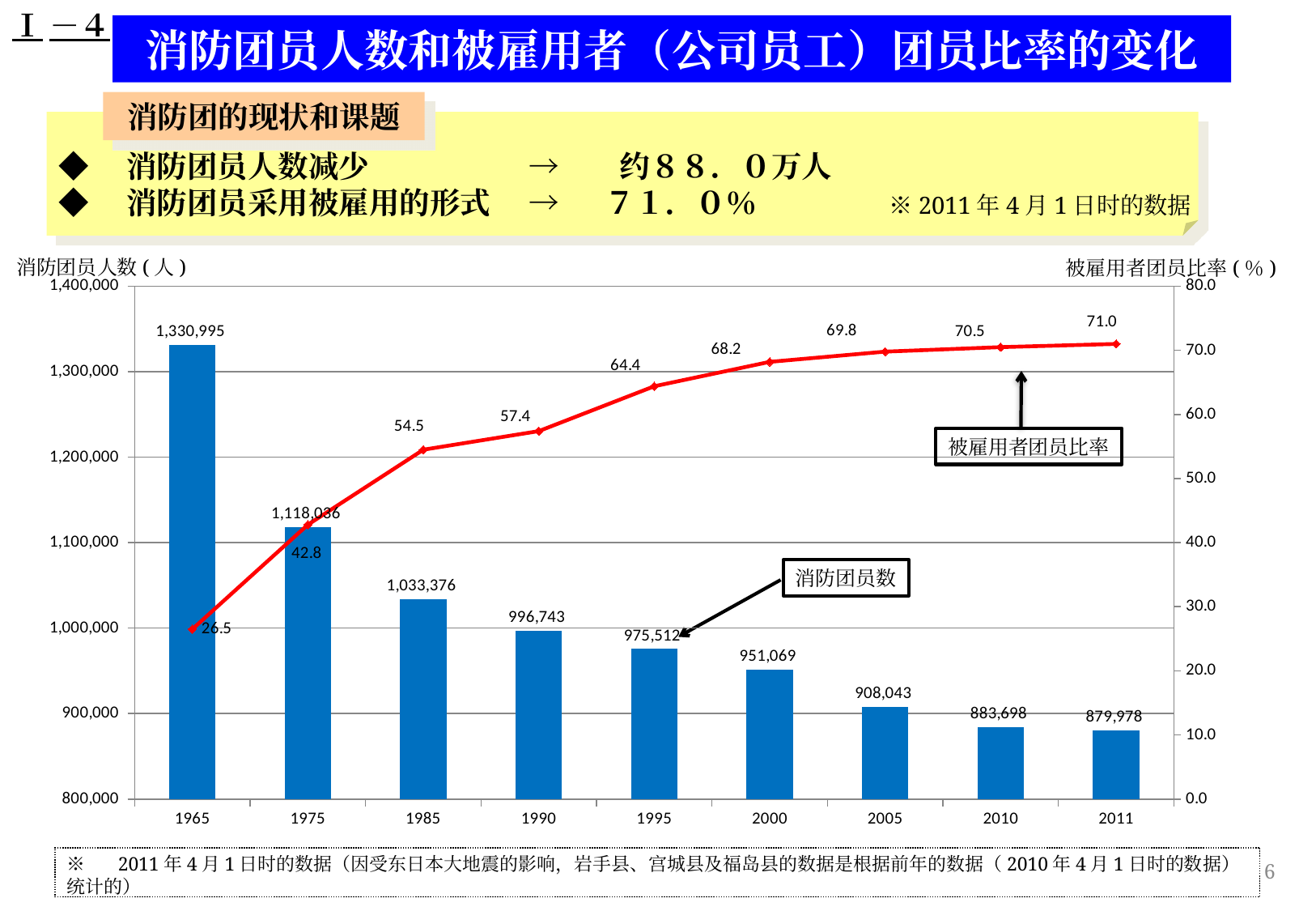

Ⅰ－４
消防团员人数和被雇用者（公司员工）团员比率的变化
消防团的现状和课题

◆　消防团员人数减少　　　 　　→　　约８８．０万人
◆　消防团员采用被雇用的形式　 →　  ７１．０％ 　　　　　※2011年4月1日时的数据

消防团员人数(人)
被雇用者团员比率(％)

### Chart

| Category | 消防団員数（人） | 被雇用者団員比率（％） |
|---|---|---|
| 1965 | 1330995.0 | 26.5 |
| 1975 | 1118036.0 | 42.8 |
| 1985 | 1033376.0 | 54.5 |
| 1990 | 996743.0 | 57.4 |
| 1995 | 975512.0 | 64.4 |
| 2000 | 951069.0 | 68.2 |
| 2005 | 908043.0 | 69.8 |
| 2010 | 883698.0 | 70.5 |
| 2011 | 879978.0 | 71.0 |
被雇用者团员比率
消防团员数
※　 2011年4月1日时的数据（因受东日本大地震的影响，岩手县、宫城县及福岛县的数据是根据前年的数据（2010年4月1日时的数据）统计的）
6